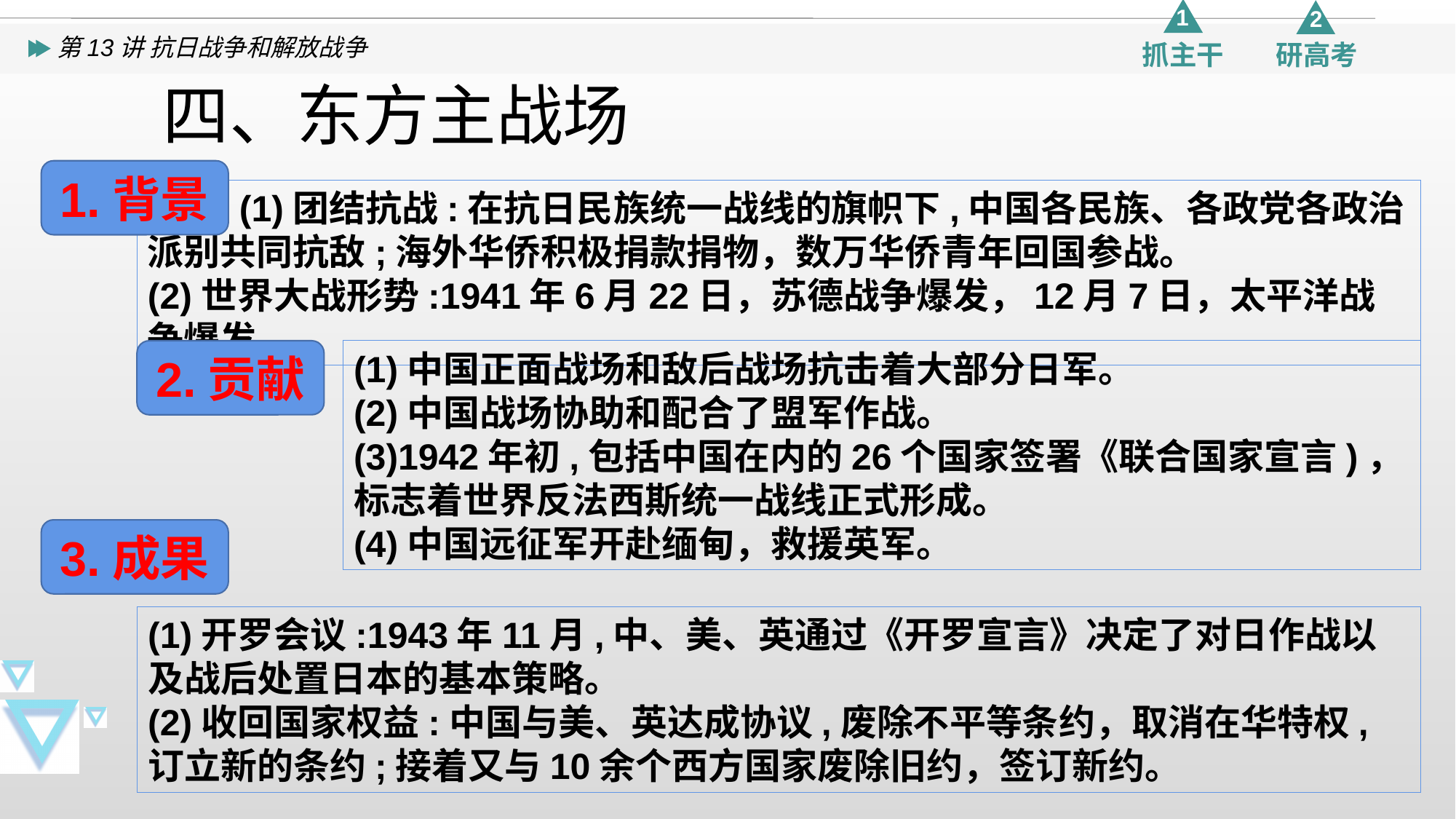

四、东方主战场
1.背景
         (1)团结抗战:在抗日民族统一战线的旗帜下,中国各民族、各政党各政治派别共同抗敌;海外华侨积极捐款捐物，数万华侨青年回国参战。
(2)世界大战形势:1941年6月22日，苏德战争爆发，12月7日，太平洋战争爆发。
2.贡献
(1)中国正面战场和敌后战场抗击着大部分日军。
(2)中国战场协助和配合了盟军作战。
(3)1942年初,包括中国在内的26个国家签署《联合国家宣言)，标志着世界反法西斯统一战线正式形成。
(4)中国远征军开赴缅甸，救援英军。
3.成果
(1)开罗会议:1943年11月,中、美、英通过《开罗宣言》决定了对日作战以及战后处置日本的基本策略。
(2)收回国家权益:中国与美、英达成协议,废除不平等条约，取消在华特权,订立新的条约;接着又与10余个西方国家废除旧约，签订新约。